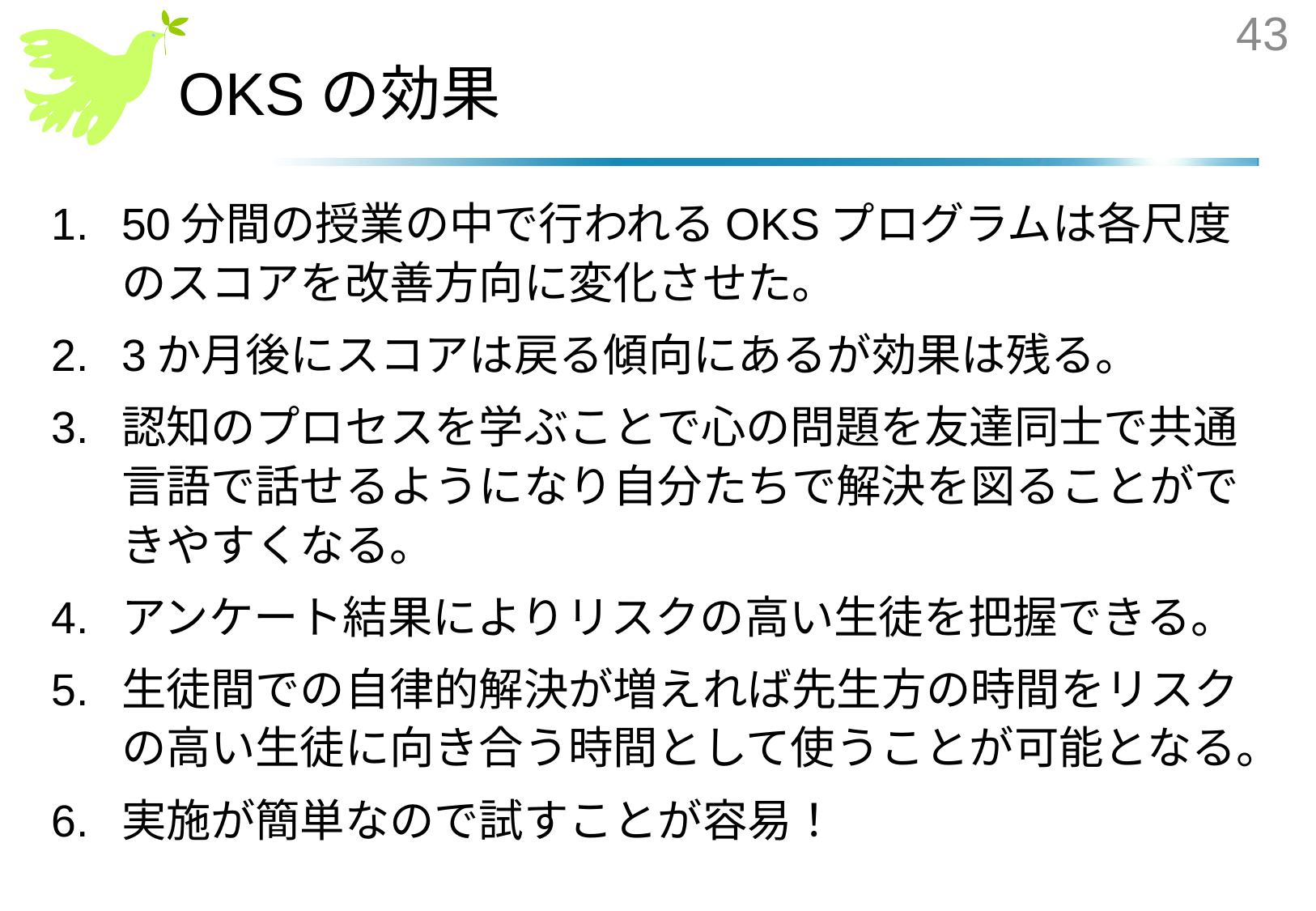

43
# OKSの効果
50分間の授業の中で行われるOKSプログラムは各尺度のスコアを改善方向に変化させた。
3か月後にスコアは戻る傾向にあるが効果は残る。
認知のプロセスを学ぶことで心の問題を友達同士で共通言語で話せるようになり自分たちで解決を図ることができやすくなる。
アンケート結果によりリスクの高い生徒を把握できる。
生徒間での自律的解決が増えれば先生方の時間をリスクの高い生徒に向き合う時間として使うことが可能となる。
実施が簡単なので試すことが容易！